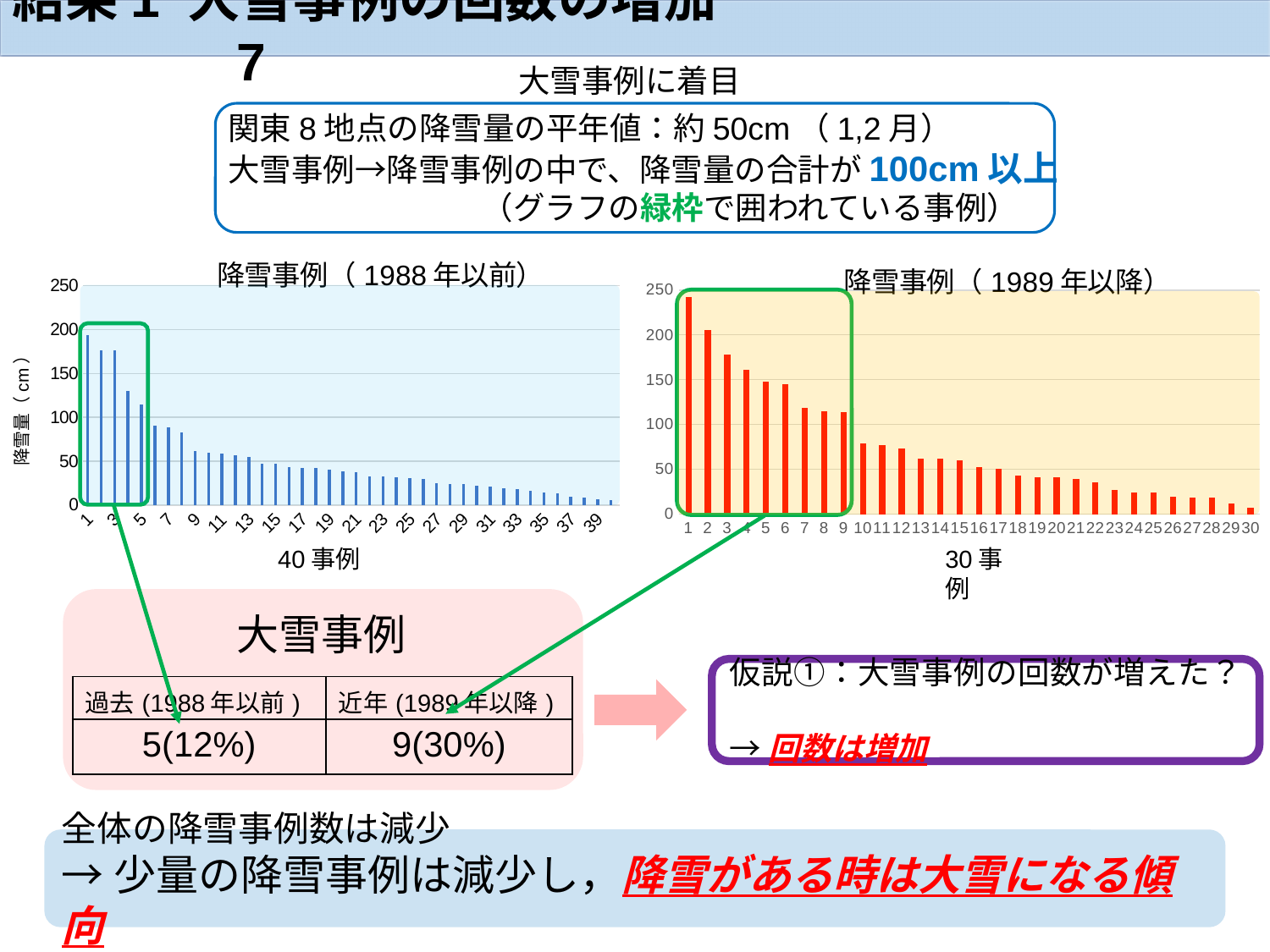

結果1 大雪事例の回数の増加				   　　　　　7
大雪事例に着目
関東8地点の降雪量の平年値：約50cm（1,2月）
大雪事例→降雪事例の中で、降雪量の合計が100cm以上

（グラフの緑枠で囲われている事例）

[unsupported chart]

### Chart: 降雪事例（1989年以降）

| Category |  |
|---|---|
| 1 | 242.0 |
| 2 | 205.0 |
| 3 | 178.0 |
| 4 | 161.0 |
| 5 | 148.0 |
| 6 | 145.0 |
| 7 | 119.0 |
| 8 | 115.0 |
| 9 | 114.0 |
| 10 | 79.0 |
| 11 | 77.0 |
| 12 | 73.0 |
| 13 | 62.0 |
| 14 | 62.0 |
| 15 | 60.0 |
| 16 | 52.0 |
| 17 | 51.0 |
| 18 | 43.0 |
| 19 | 41.0 |
| 20 | 41.0 |
| 21 | 39.0 |
| 22 | 35.0 |
| 23 | 27.0 |
| 24 | 24.0 |
| 25 | 24.0 |
| 26 | 19.0 |
| 27 | 18.0 |
| 28 | 18.0 |
| 29 | 12.0 |
| 30 | 7.0 |
40事例
30事例

大雪事例
仮説①：大雪事例の回数が増えた？
→回数は増加

| 過去(1988年以前) | 近年(1989年以降) |
| --- | --- |
| 5(12%) | 9(30%) |
全体の降雪事例数は減少
→少量の降雪事例は減少し，降雪がある時は大雪になる傾向